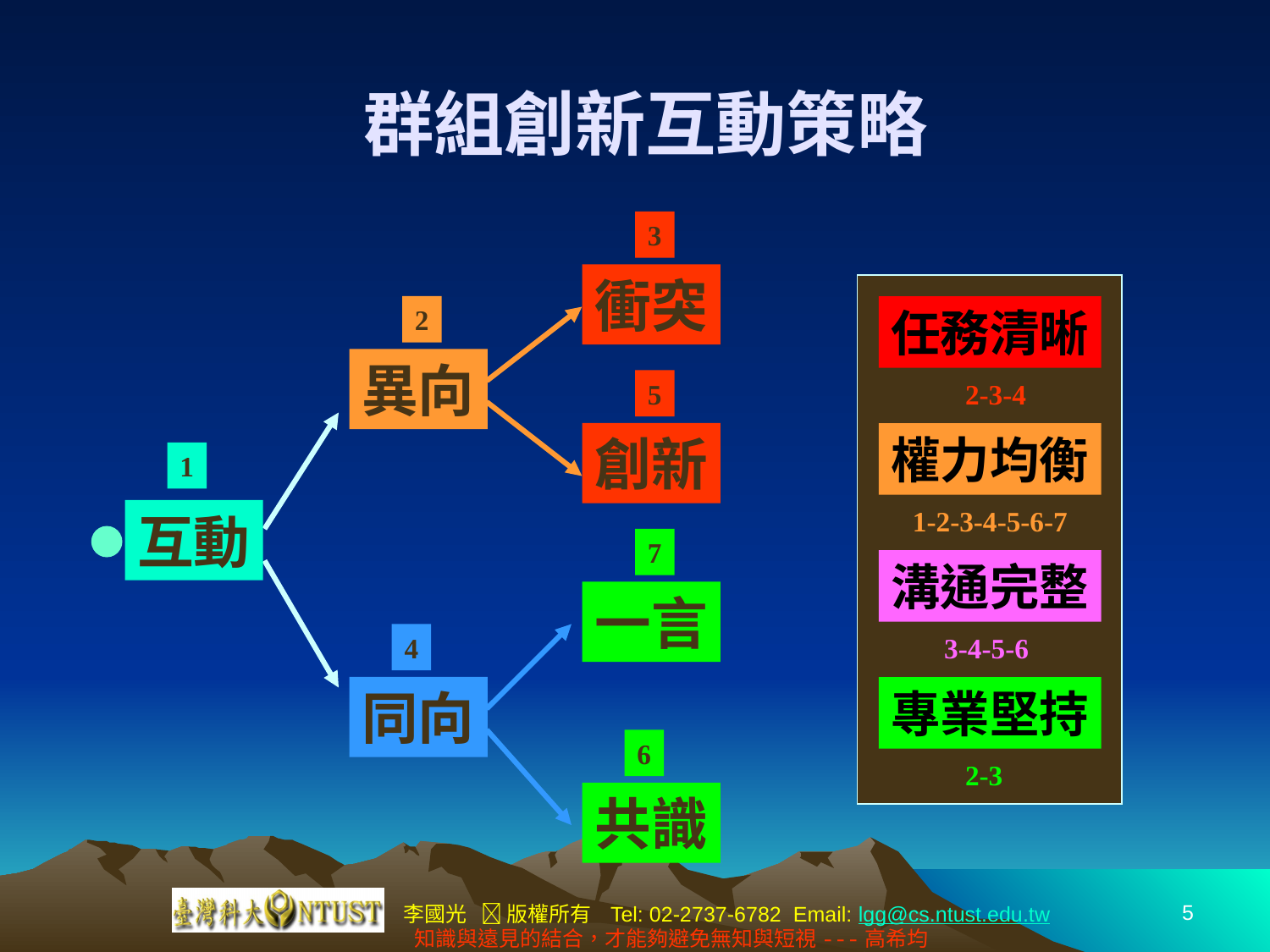

# 群組創新互動策略
3
衝突

任務清晰
2-3-4
權力均衡
1-2-3-4-5-6-7
溝通完整
3-4-5-6
專業堅持
2-3
2
異向

5
創新

1
互動

7
一言

4
同向

6
共識
5